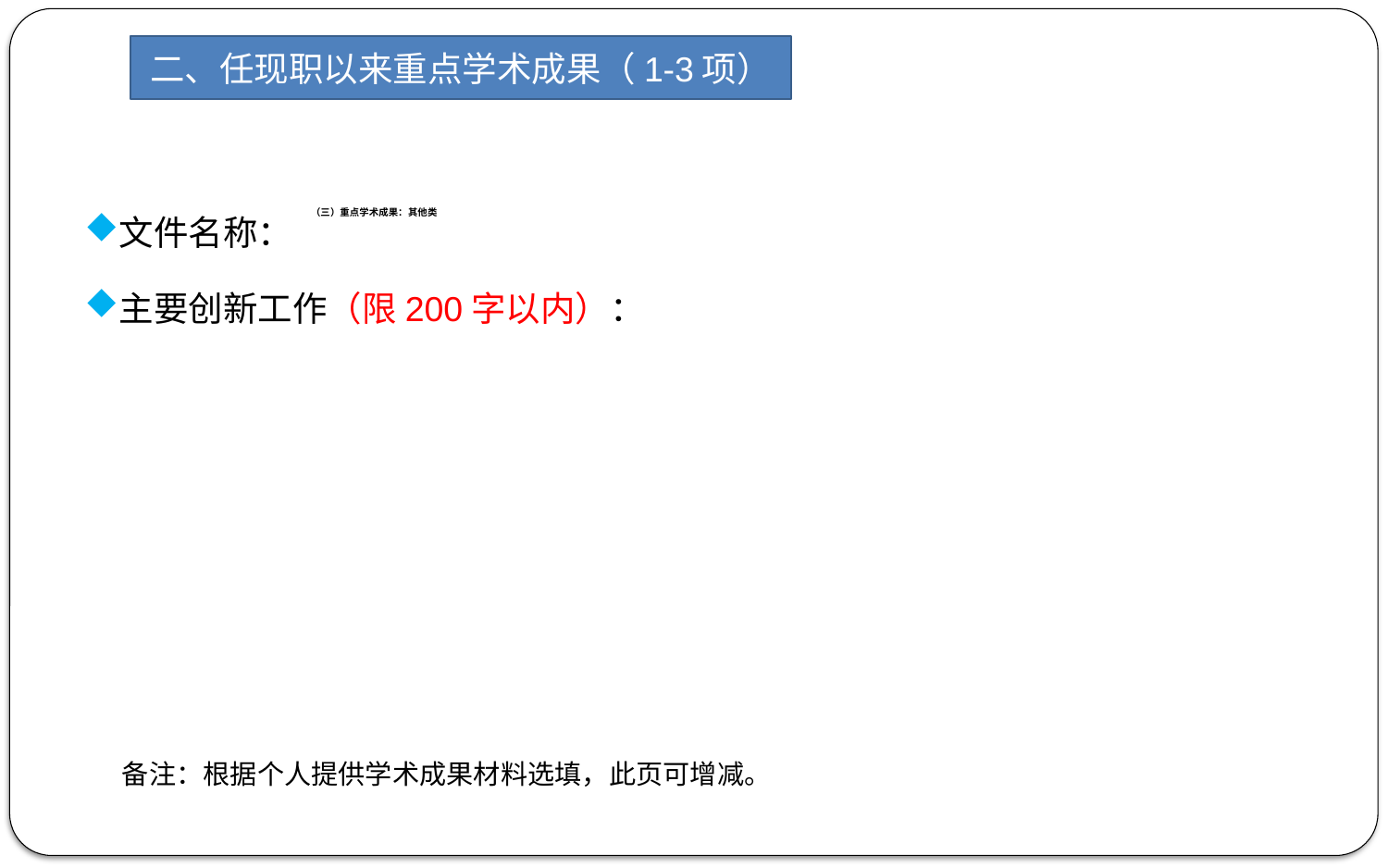

二、任现职以来重点学术成果（1-3项）

（三）重点学术成果：其他类
文件名称：
主要创新工作（限200字以内）：

备注：根据个人提供学术成果材料选填，此页可增减。